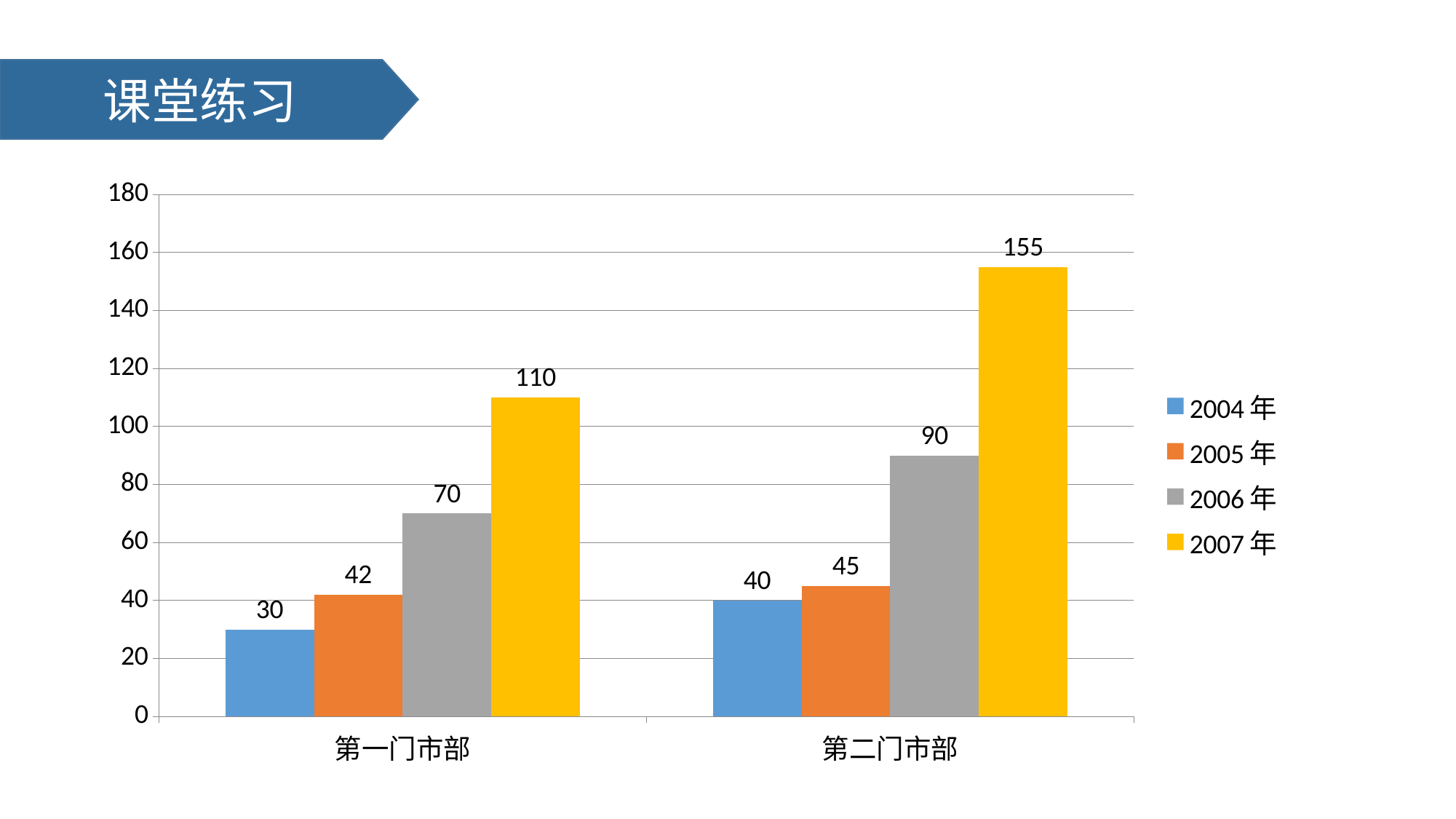

课堂练习

### Chart

| Category | 2004年 | 2005年 | 2006年 | 2007年 |
|---|---|---|---|---|
| 第一门市部 | 30.0 | 42.0 | 70.0 | 110.0 |
| 第二门市部 | 40.0 | 45.0 | 90.0 | 155.0 |